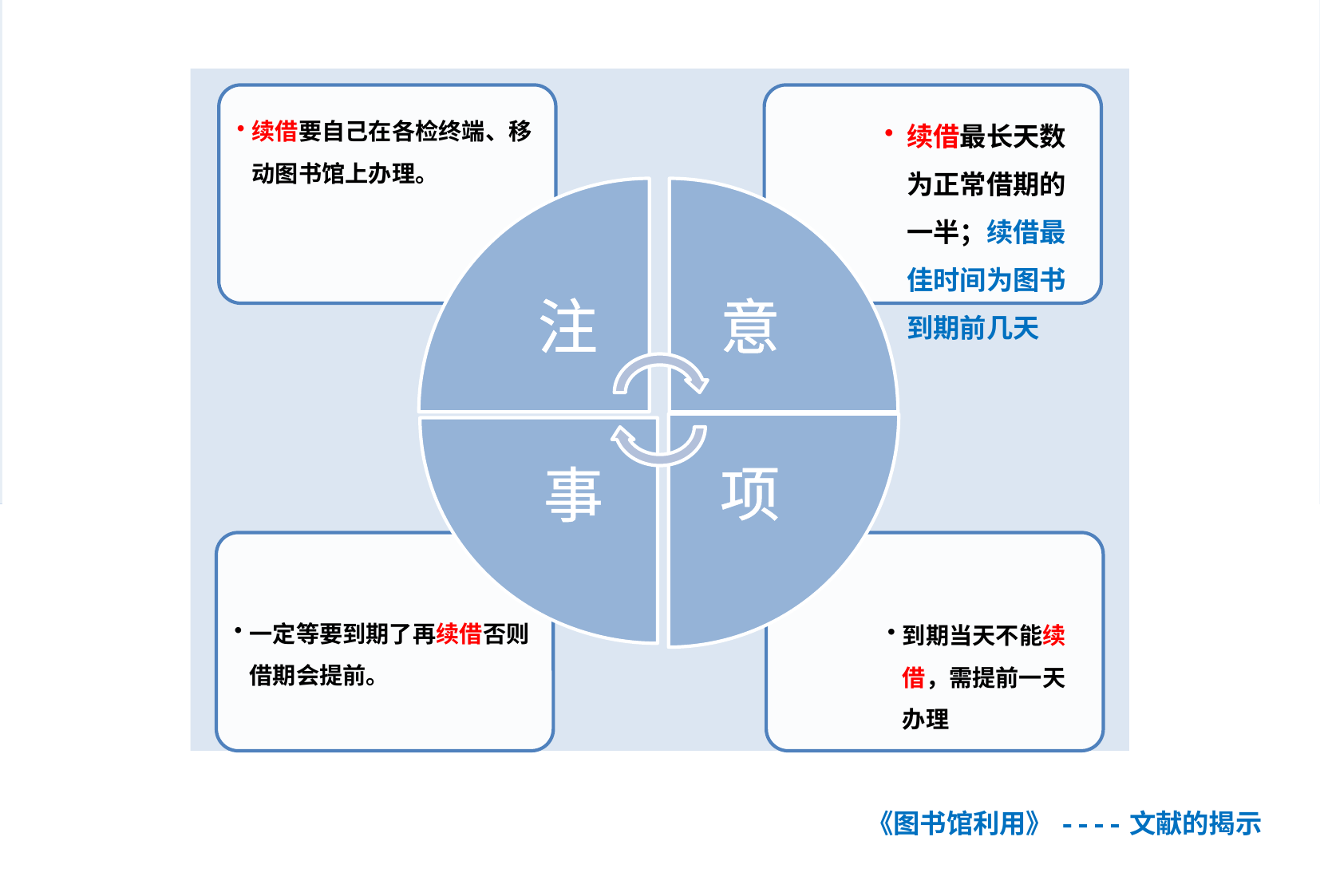

到期当天不能续借，需提前一天办理
一定等要到期了再续借否则借期会提前。
续借最长天数为正常借期的一半；续借最佳时间为图书到期前几天
续借要自己在各检终端、移动图书馆上办理。
注
意
项
事
《图书馆利用》----文献的揭示